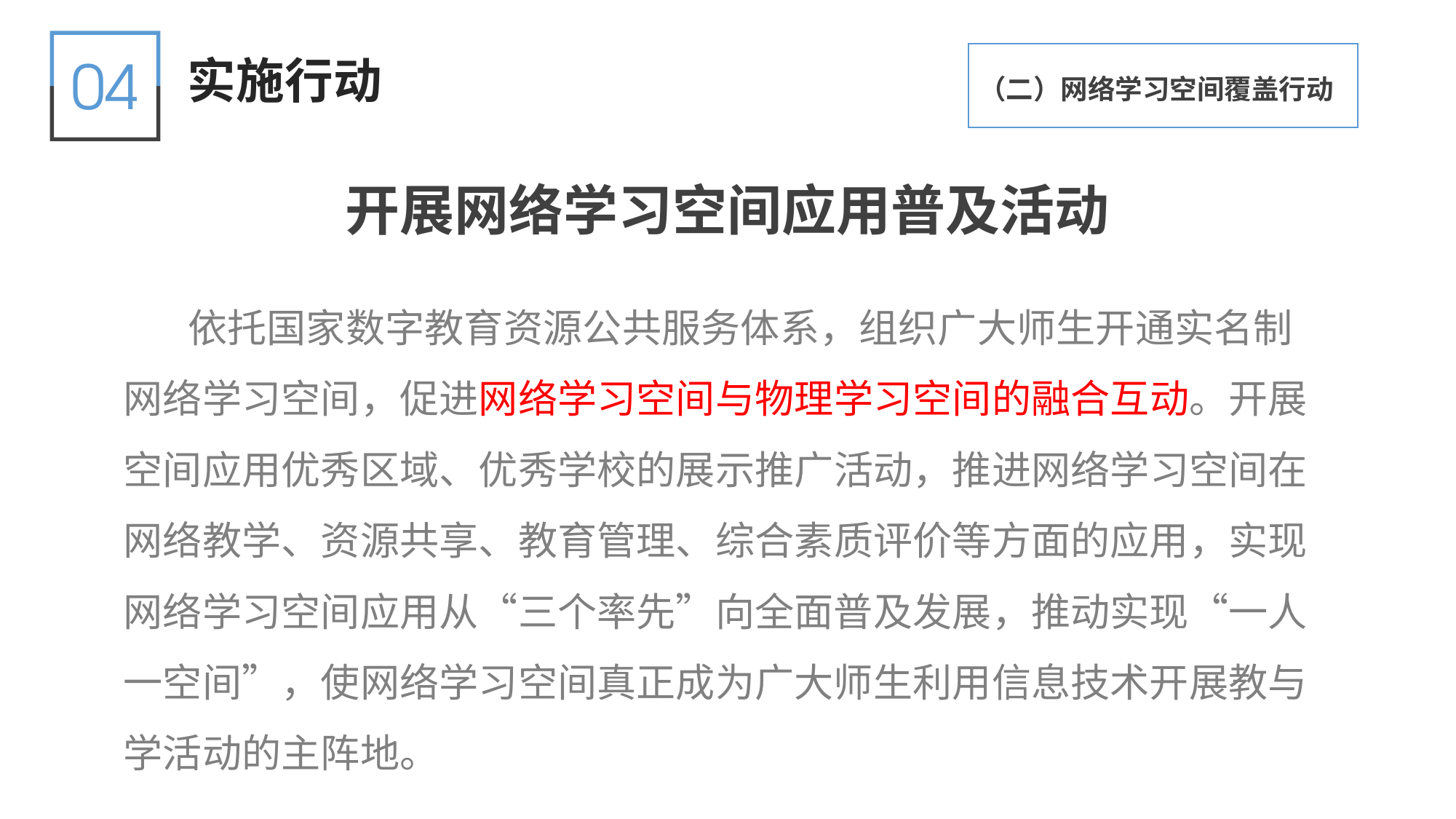

04

实施行动
（二）网络学习空间覆盖行动

开展网络学习空间应用普及活动
依托国家数字教育资源公共服务体系，组织广大师生开通实名制网络学习空间，促进网络学习空间与物理学习空间的融合互动。开展空间应用优秀区域、优秀学校的展示推广活动，推进网络学习空间在网络教学、资源共享、教育管理、综合素质评价等方面的应用，实现网络学习空间应用从“三个率先”向全面普及发展，推动实现“一人一空间”，使网络学习空间真正成为广大师生利用信息技术开展教与学活动的主阵地。